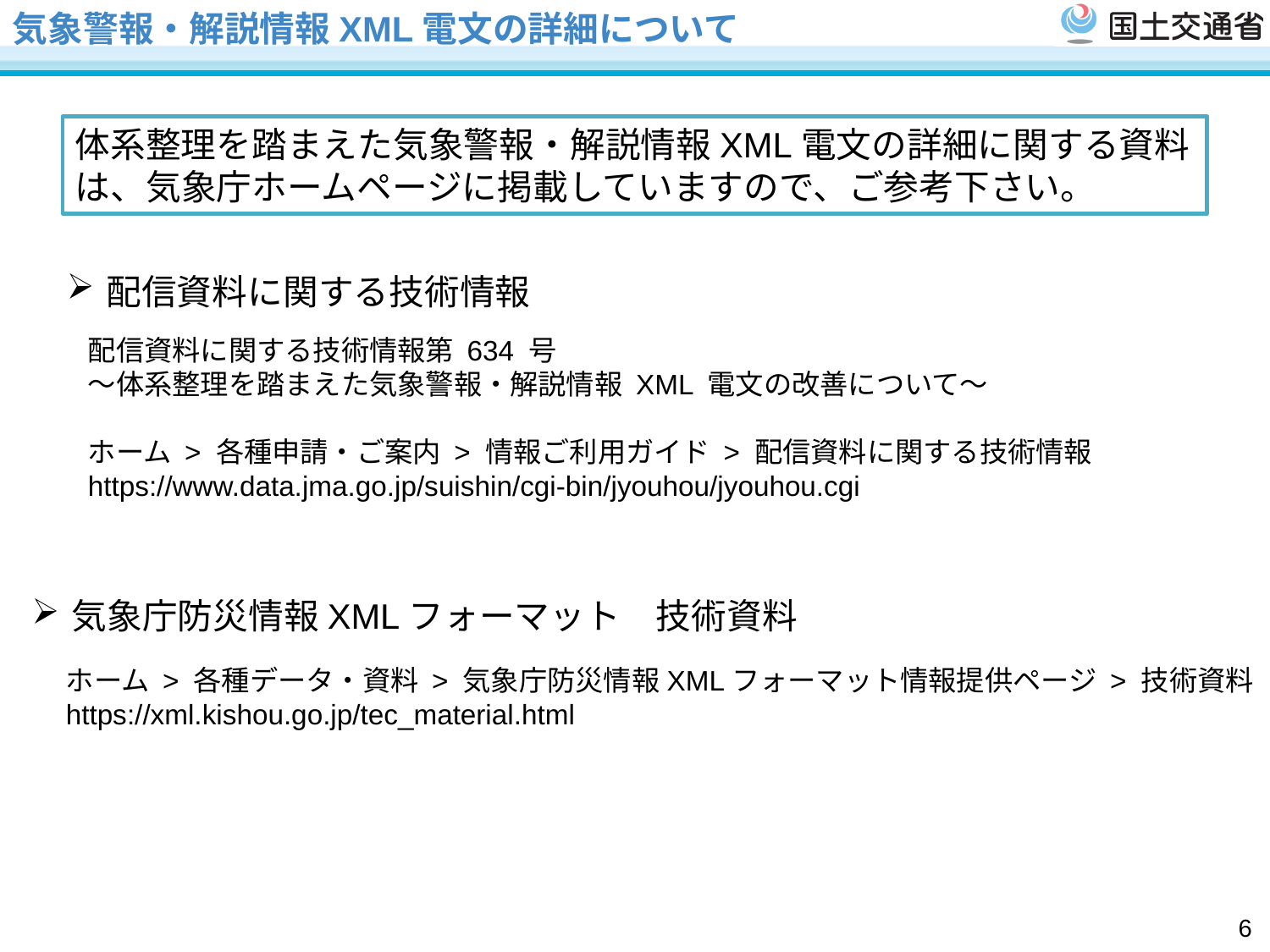

気象警報・解説情報XML電文の詳細について
体系整理を踏まえた気象警報・解説情報XML電文の詳細に関する資料は、気象庁ホームページに掲載していますので、ご参考下さい。
配信資料に関する技術情報
配信資料に関する技術情報第 634 号
～体系整理を踏まえた気象警報・解説情報 XML 電文の改善について～

ホーム > 各種申請・ご案内 > 情報ご利用ガイド > 配信資料に関する技術情報
https://www.data.jma.go.jp/suishin/cgi-bin/jyouhou/jyouhou.cgi

気象庁防災情報XMLフォーマット　技術資料
ホーム > 各種データ・資料 > 気象庁防災情報XMLフォーマット情報提供ページ > 技術資料
https://xml.kishou.go.jp/tec_material.html